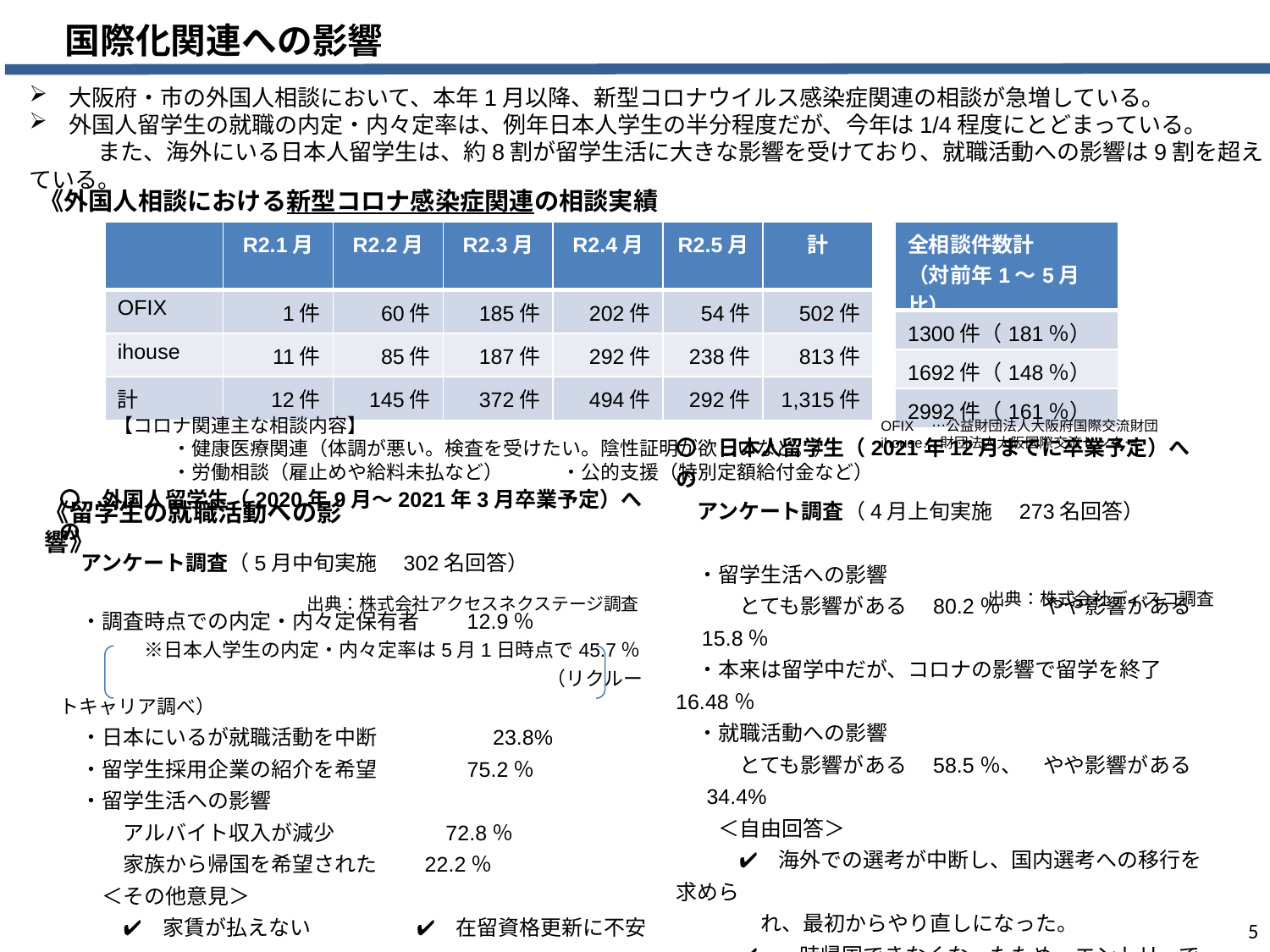

国際化関連への影響
大阪府・市の外国人相談において、本年1月以降、新型コロナウイルス感染症関連の相談が急増している。
外国人留学生の就職の内定・内々定率は、例年日本人学生の半分程度だが、今年は1/4程度にとどまっている。
　　　また、海外にいる日本人留学生は、約8割が留学生活に大きな影響を受けており、就職活動への影響は9割を超えている。

《外国人相談における新型コロナ感染症関連の相談実績
|  | R2.1月 | R2.2月 | R2.3月 | R2.4月 | R2.5月 | 計 |
| --- | --- | --- | --- | --- | --- | --- |
| OFIX | 1件 | 60件 | 185件 | 202件 | 54件 | 502件 |
| ihouse | 11件 | 85件 | 187件 | 292件 | 238件 | 813件 |
| 計 | 12件 | 145件 | 372件 | 494件 | 292件 | 1,315件 |
| 全相談件数計 （対前年1～5月比） |
| --- |
| 1300件（181％） |
| 1692件（148％） |
| 2992件（161％） |
OFIX　…公益財団法人大阪府国際交流財団
ihouse…財団法人大阪国際交流センター
【コロナ関連主な相談内容】
　　　・健康医療関連（体調が悪い。検査を受けたい。陰性証明が欲しいなど。）
　　　・労働相談（雇止めや給料未払など）　　　・公的支援（特別定額給付金など）
《留学生の就職活動への影響》
〇　外国人留学生（2020年9月～2021年3月卒業予定）への
　アンケート調査（5月中旬実施　302名回答）

　・調査時点での内定・内々定保有者　　12.9％
　　　　※日本人学生の内定・内々定率は5月1日時点で45.7％
　　　　　　　　　　　　　　　　　　　　　　　　　（リクルートキャリア調べ）
　・日本にいるが就職活動を中断　　　　　 23.8%
　・留学生採用企業の紹介を希望　　　　75.2％
　・留学生活への影響
　　　アルバイト収入が減少　　　　　72.8％
　　　家族から帰国を希望された　　22.2％
　　＜その他意見＞
　　　✔　家賃が払えない　　　　　✔　在留資格更新に不安
〇　日本人留学生（2021年12月までに卒業予定）への
　アンケート調査（4月上旬実施　273名回答）

　・留学生活への影響
　　　とても影響がある　80.2％　　やや影響がある　15.8％
　・本来は留学中だが、コロナの影響で留学を終了　16.48％
　・就職活動への影響
　　　とても影響がある　58.5％、　やや影響がある　 34.4%
　　＜自由回答＞
　　　✔　海外での選考が中断し、国内選考への移行を求めら
　　　　れ、最初からやり直しになった。
　　　✔　一時帰国できなくなったため、エントリーできる企業が
　　　　限られてしまった。
出典：株式会社ディスコ調査
出典：株式会社アクセスネクステージ調査

5